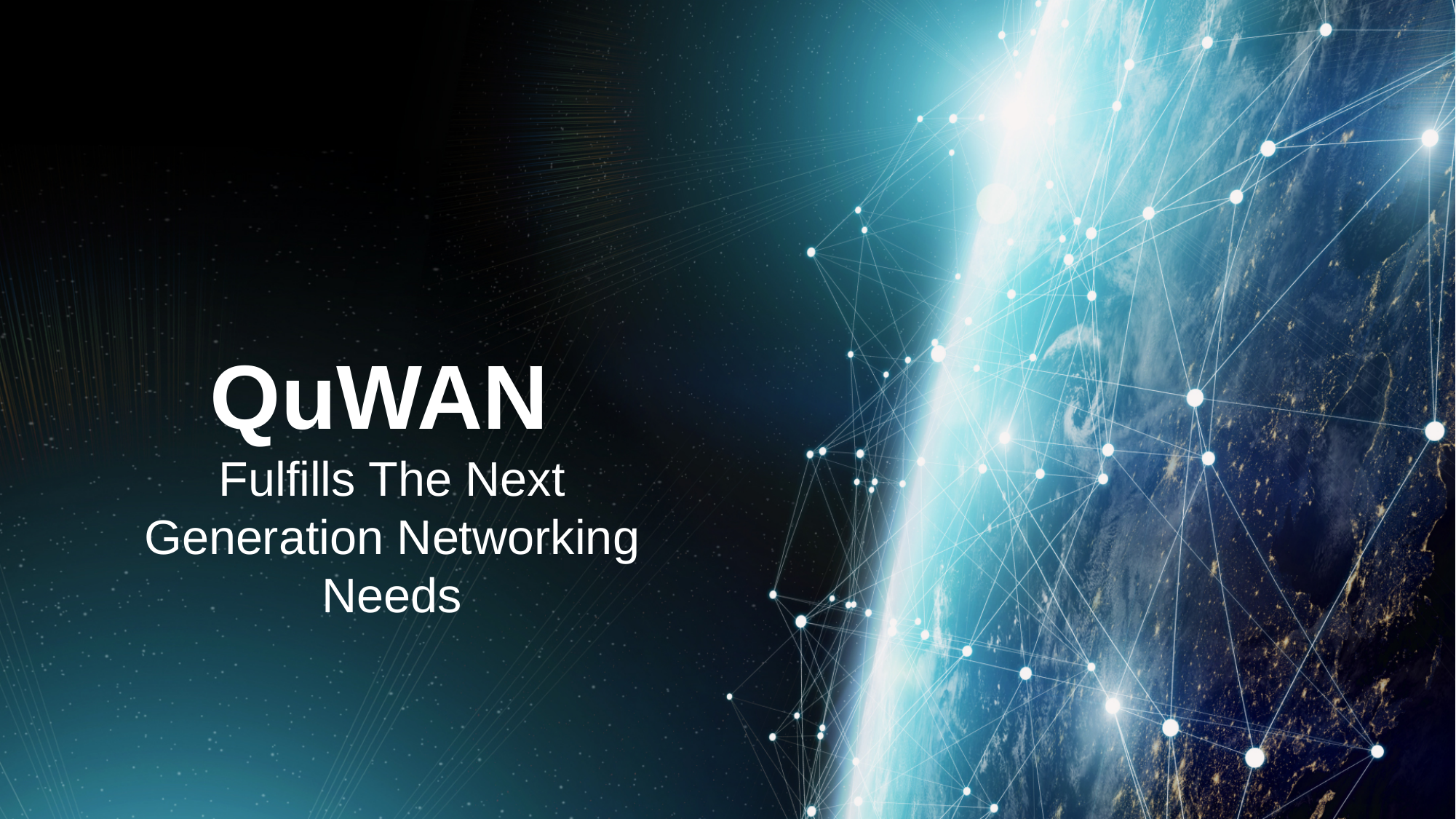

# QuWAN  Fulfills The Next Generation Networking Needs

QuWAN 滿足中小企業新時代組網需求